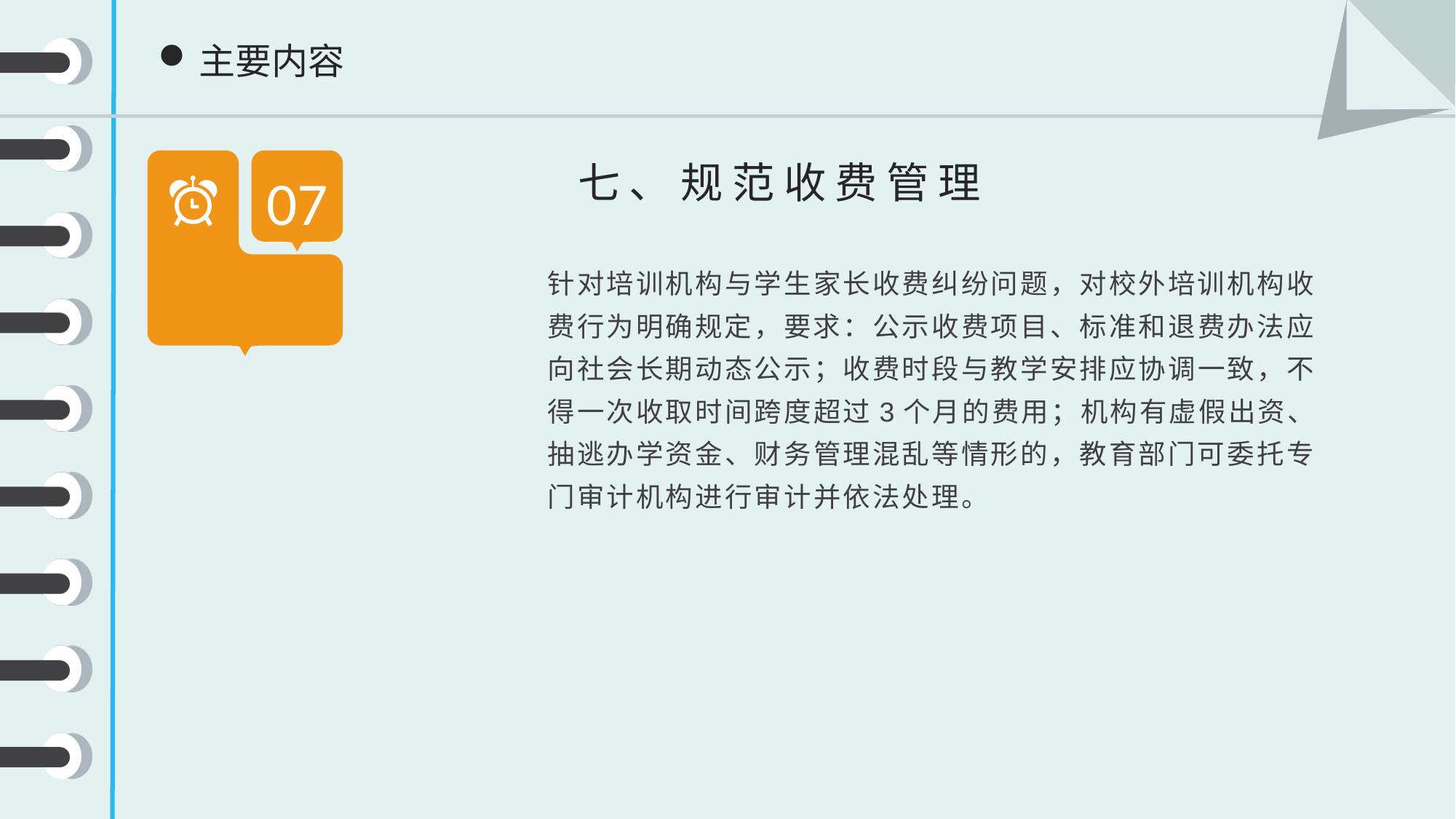

主要内容
七、规范收费管理

07

针对培训机构与学生家长收费纠纷问题，对校外培训机构收费行为明确规定，要求：公示收费项目、标准和退费办法应向社会长期动态公示；收费时段与教学安排应协调一致，不得一次收取时间跨度超过3个月的费用；机构有虚假出资、抽逃办学资金、财务管理混乱等情形的，教育部门可委托专门审计机构进行审计并依法处理。